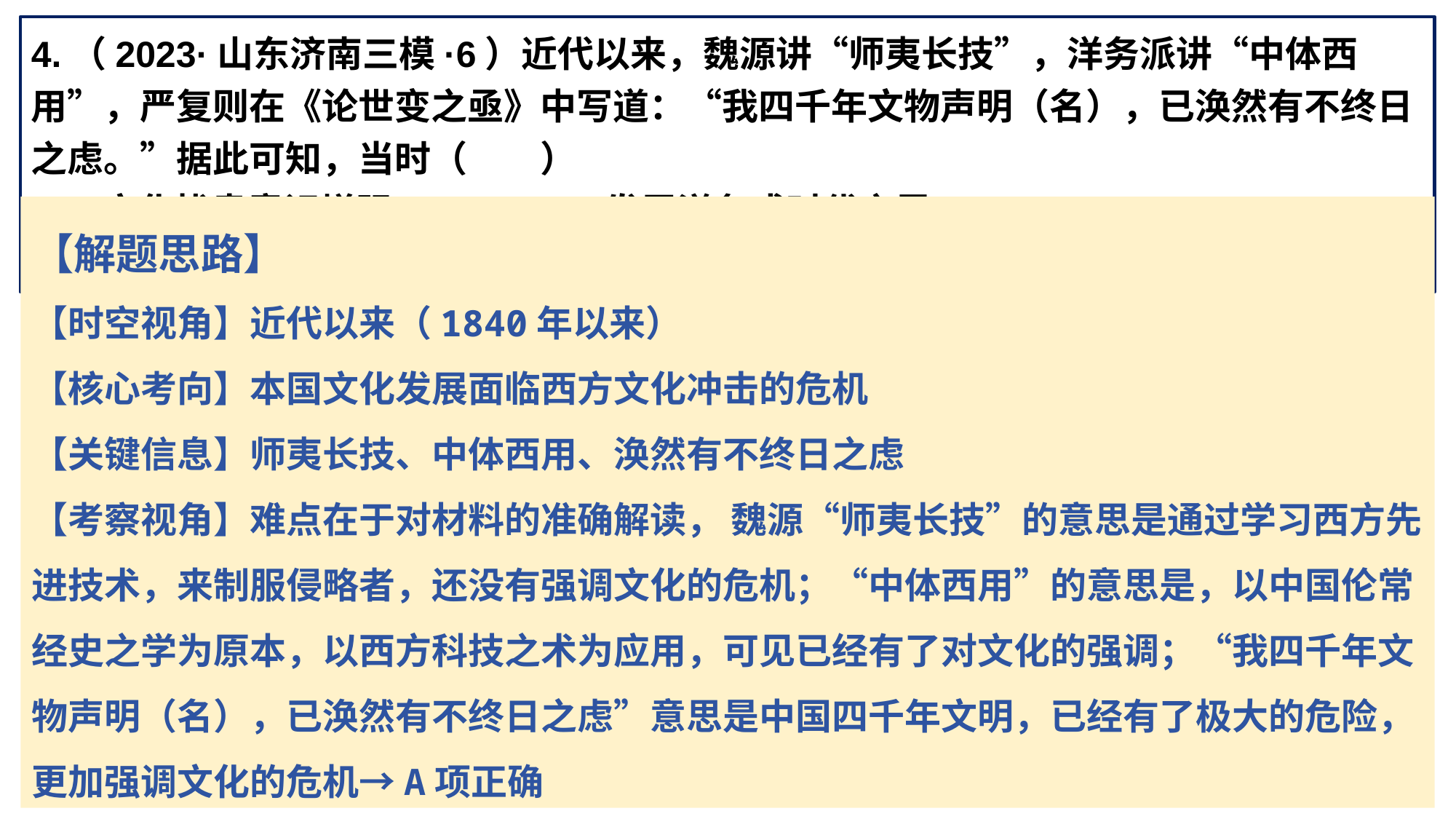

4.（2023·山东济南三模·6）近代以来，魏源讲“师夷长技”，洋务派讲“中体西用”，严复则在《论世变之亟》中写道：“我四千年文物声明（名），已涣然有不终日之虑。”据此可知，当时（　　）
A．文化忧患意识增强                B．发展洋务成时代之需
C．传统观念根深蒂固                D．政治改良被提上日程
【解题思路】
【时空视角】近代以来（1840年以来）
【核心考向】本国文化发展面临西方文化冲击的危机
【关键信息】师夷长技、中体西用、涣然有不终日之虑
【考察视角】难点在于对材料的准确解读， 魏源“师夷长技”的意思是通过学习西方先进技术，来制服侵略者，还没有强调文化的危机；“中体西用”的意思是，以中国伦常经史之学为原本，以西方科技之术为应用，可见已经有了对文化的强调；“我四千年文物声明（名），已涣然有不终日之虑”意思是中国四千年文明，已经有了极大的危险，更加强调文化的危机→A项正确